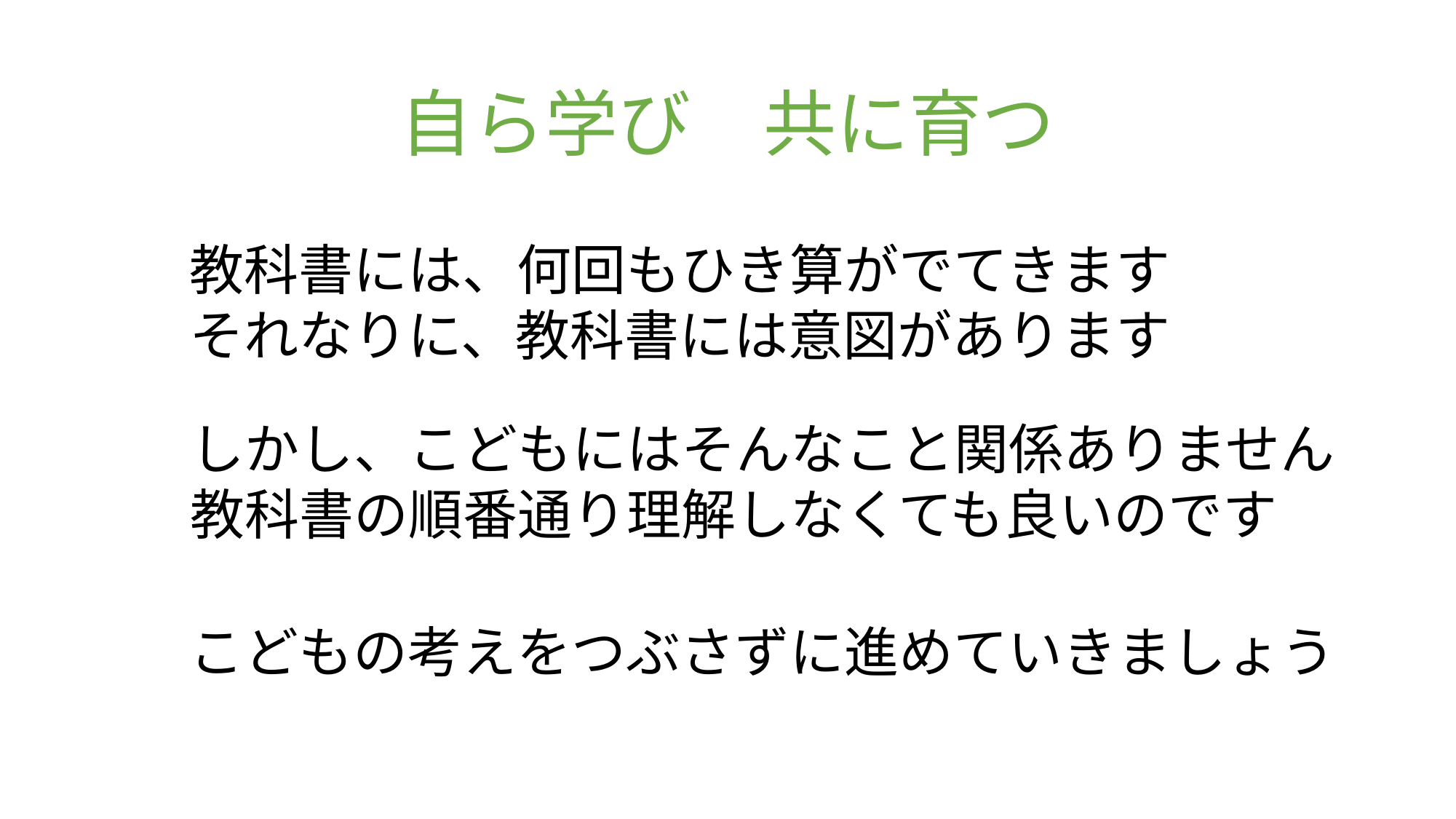

自ら学び　共に育つ
教科書には、何回もひき算がでてきます
それなりに、教科書には意図があります
しかし、こどもにはそんなこと関係ありません
教科書の順番通り理解しなくても良いのです
こどもの考えをつぶさずに進めていきましょう